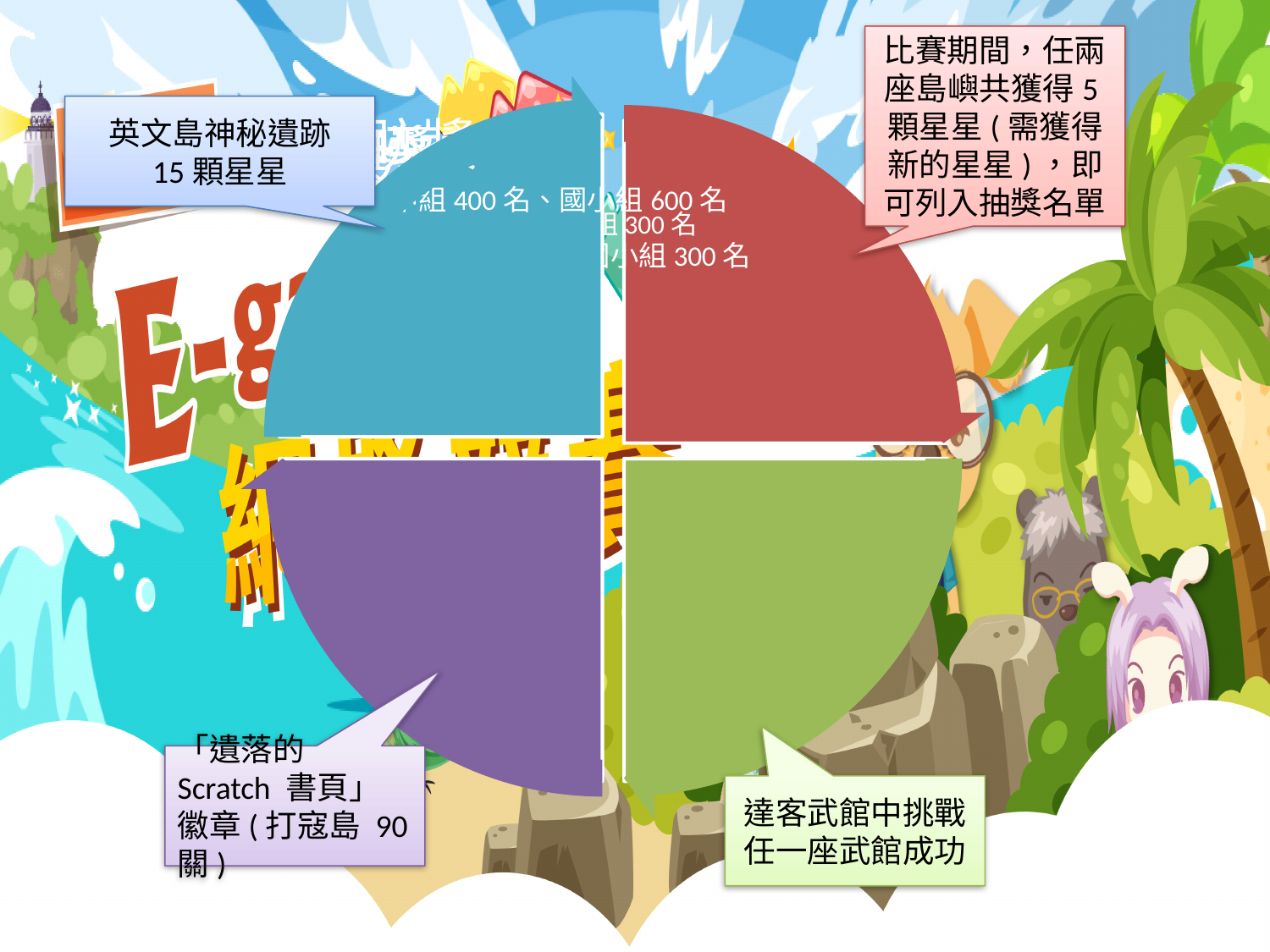

比賽期間，任兩座島嶼共獲得5顆星星(需獲得新的星星)，即可列入抽獎名單
#
參加獎
各縣市150名

特別獎

全國國中組200名、國小組300名
打寇獎
全國國中組200名、國小組300名
   遺跡獎
全國國中組400名、國小組600名
英文島神秘遺跡
15顆星星
「遺落的 Scratch 書頁」徽章(打寇島 90 關)
達客武館中挑戰任一座武館成功